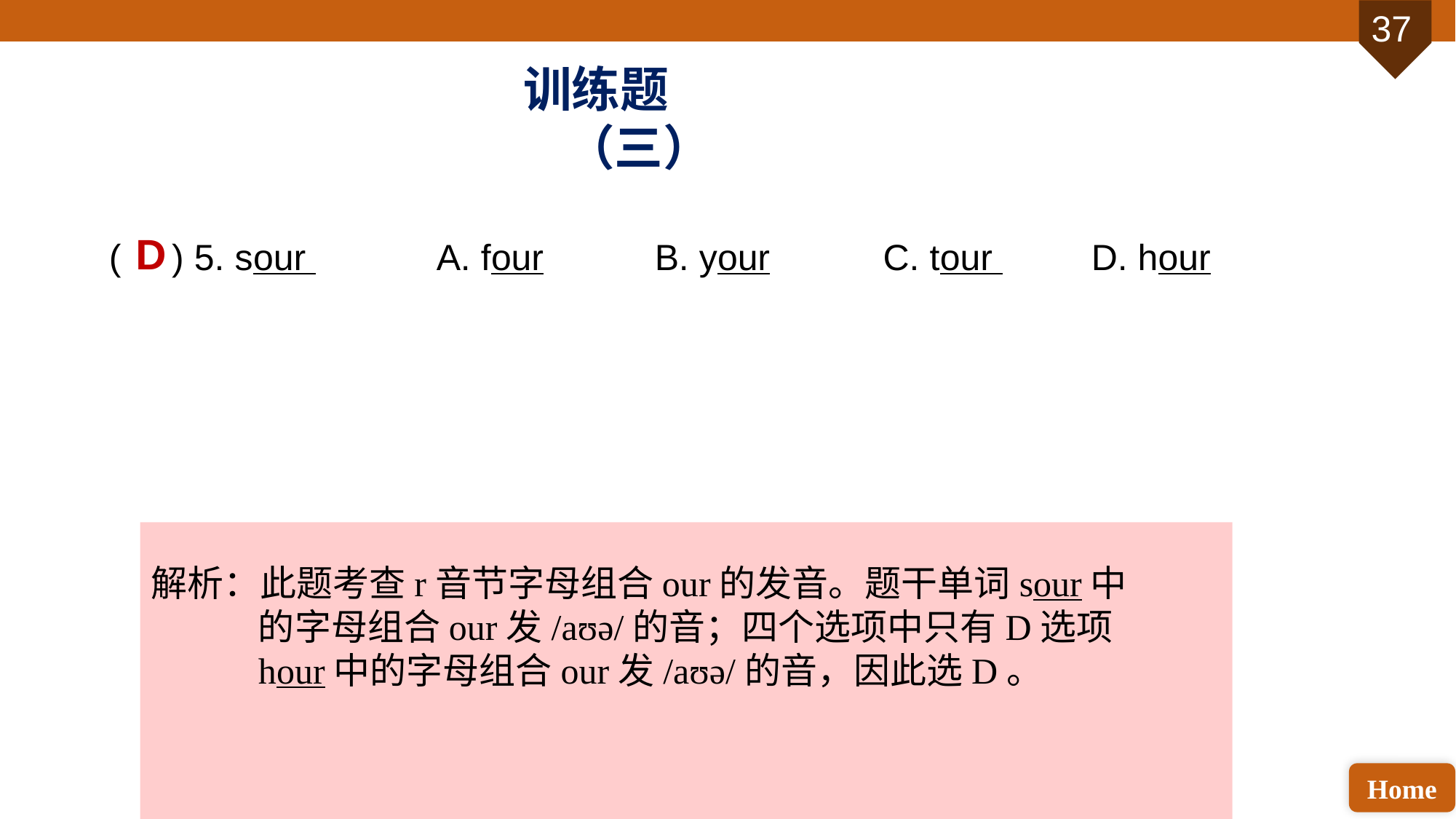

训练题（三）
(     ) 5. sour 		A. four 	B. your	 C. tour 	D. hour
D

解析：此题考查r音节字母组合our的发音。题干单词sour中的字母组合our发/aʊə/的音；四个选项中只有D选项hour中的字母组合our发/aʊə/的音，因此选D。